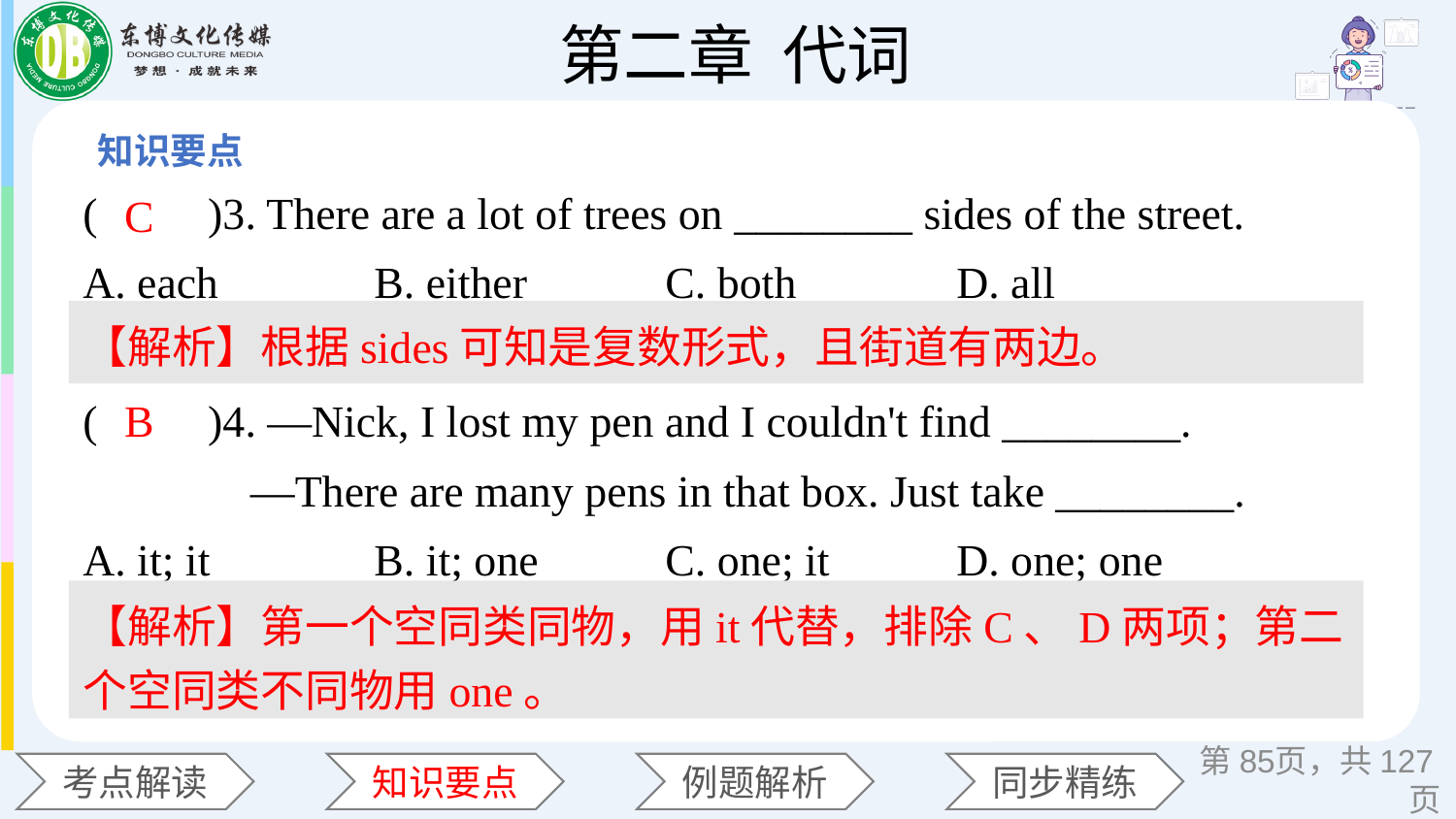

(　　)3. There are a lot of trees on ________ sides of the street.
A. each    	B. either    	C. both    	D. all

(　　)4. —Nick, I lost my pen and I couldn't find ________.
               —There are many pens in that box. Just take ________.
A. it; it    	B. it; one    	C. one; it    	D. one; one
C
【解析】根据sides可知是复数形式，且街道有两边。
B
【解析】第一个空同类同物，用it代替，排除C、D两项；第二个空同类不同物用one。
第85页，共127页